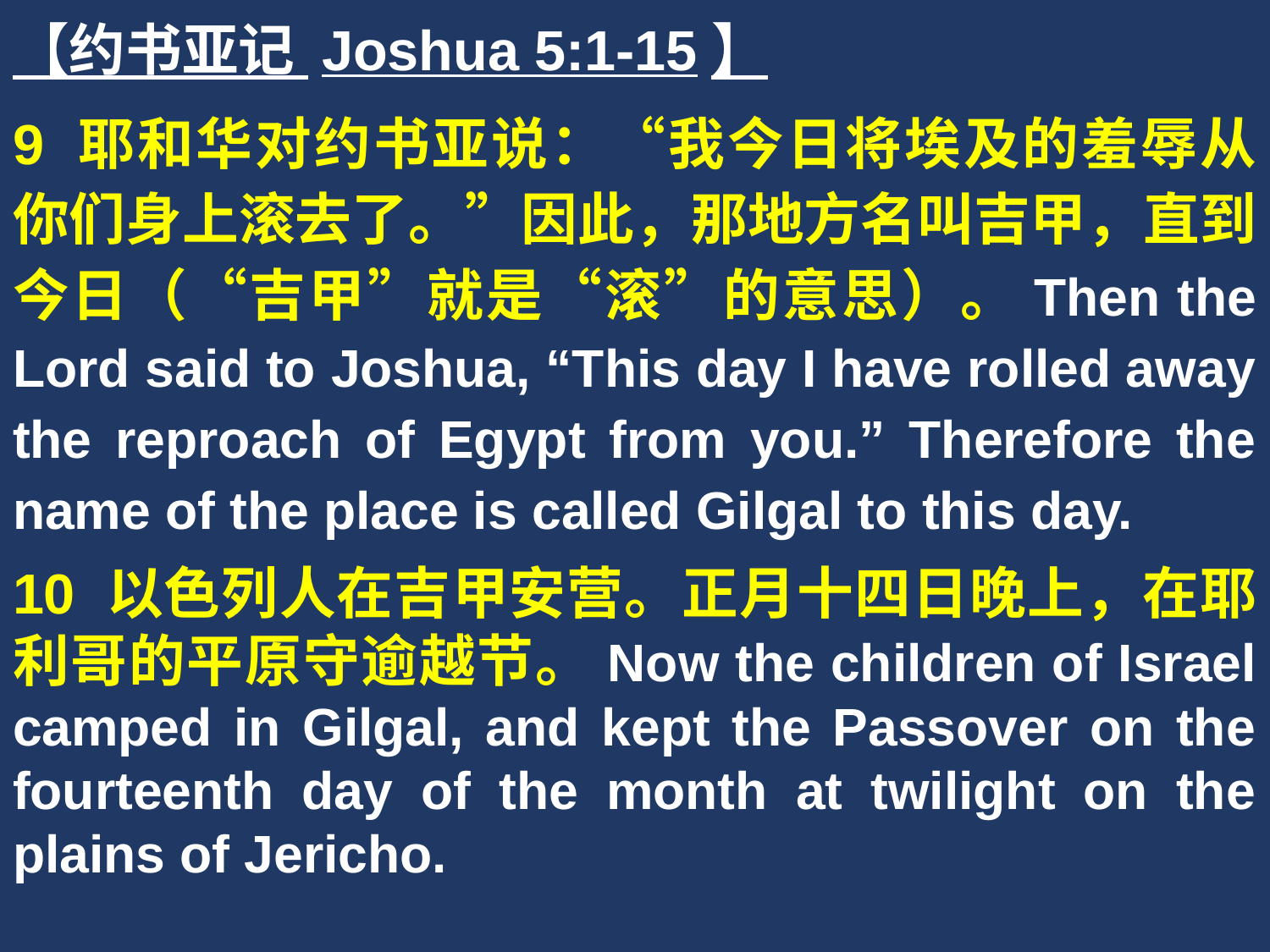

【约书亚记 Joshua 5:1-15】
9 耶和华对约书亚说：“我今日将埃及的羞辱从你们身上滚去了。”因此，那地方名叫吉甲，直到今日（“吉甲”就是“滚”的意思）。Then the Lord said to Joshua, “This day I have rolled away the reproach of Egypt from you.” Therefore the name of the place is called Gilgal to this day.
10 以色列人在吉甲安营。正月十四日晚上，在耶利哥的平原守逾越节。Now the children of Israel camped in Gilgal, and kept the Passover on the fourteenth day of the month at twilight on the plains of Jericho.